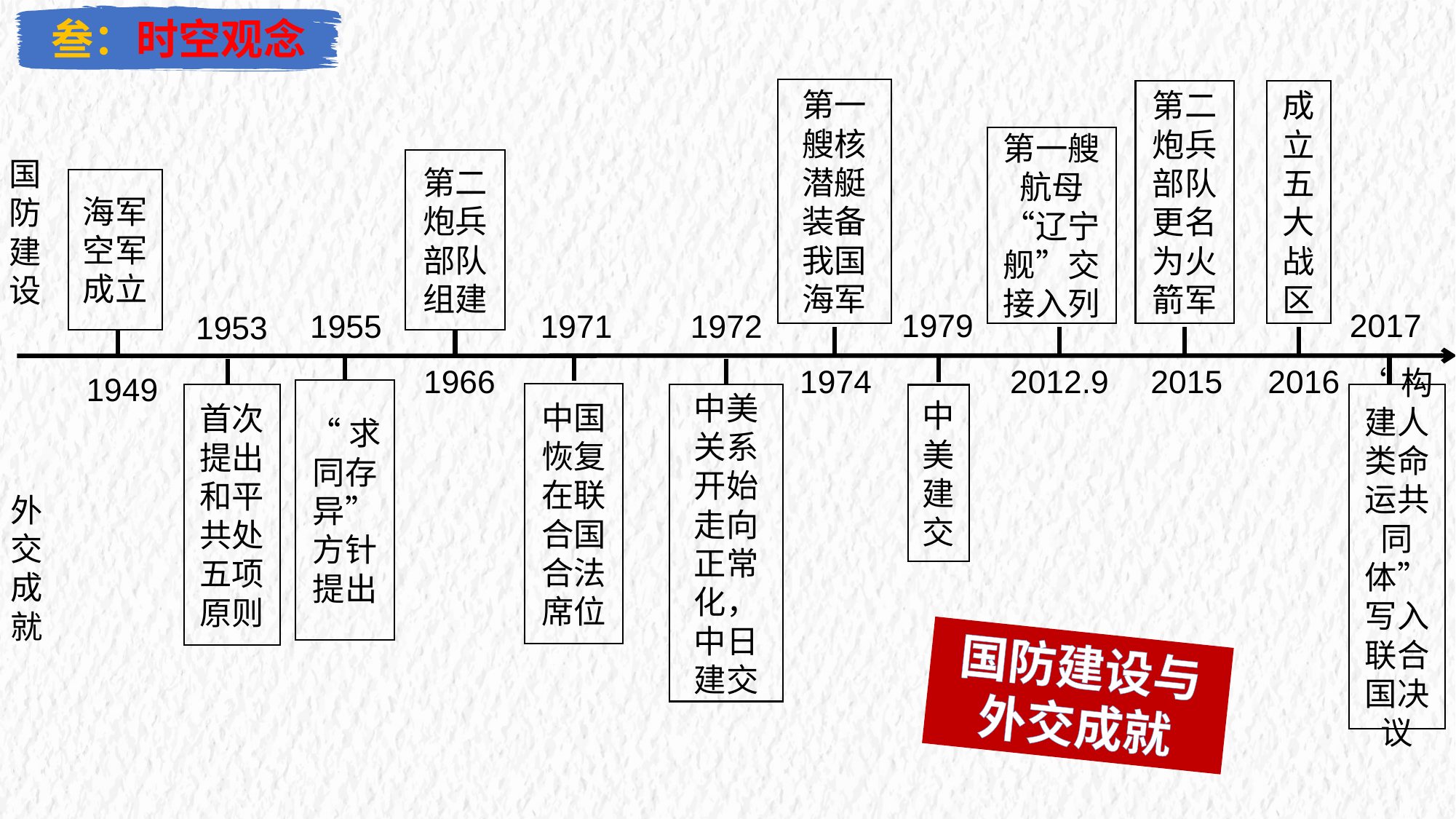

叁：时空观念
第一艘核潜艇装备我国海军
第二炮兵部队更名为火箭军
成立五大战区
第一艘航母“辽宁舰”交接入列
国防建设
第二炮兵部队组建
海军空军成立
1979
2017
1955
1971
1972
1953
1966
1974
2015
2016
2012.9
1949
“求同存异”方针提出
中国恢复在联合国合法席位
首次提出和平共处五项原则
中美关系开始走向正常化，中日建交
中美建交
“构建人类命运共同体”写入联合国决议
外交成就
国防建设与外交成就